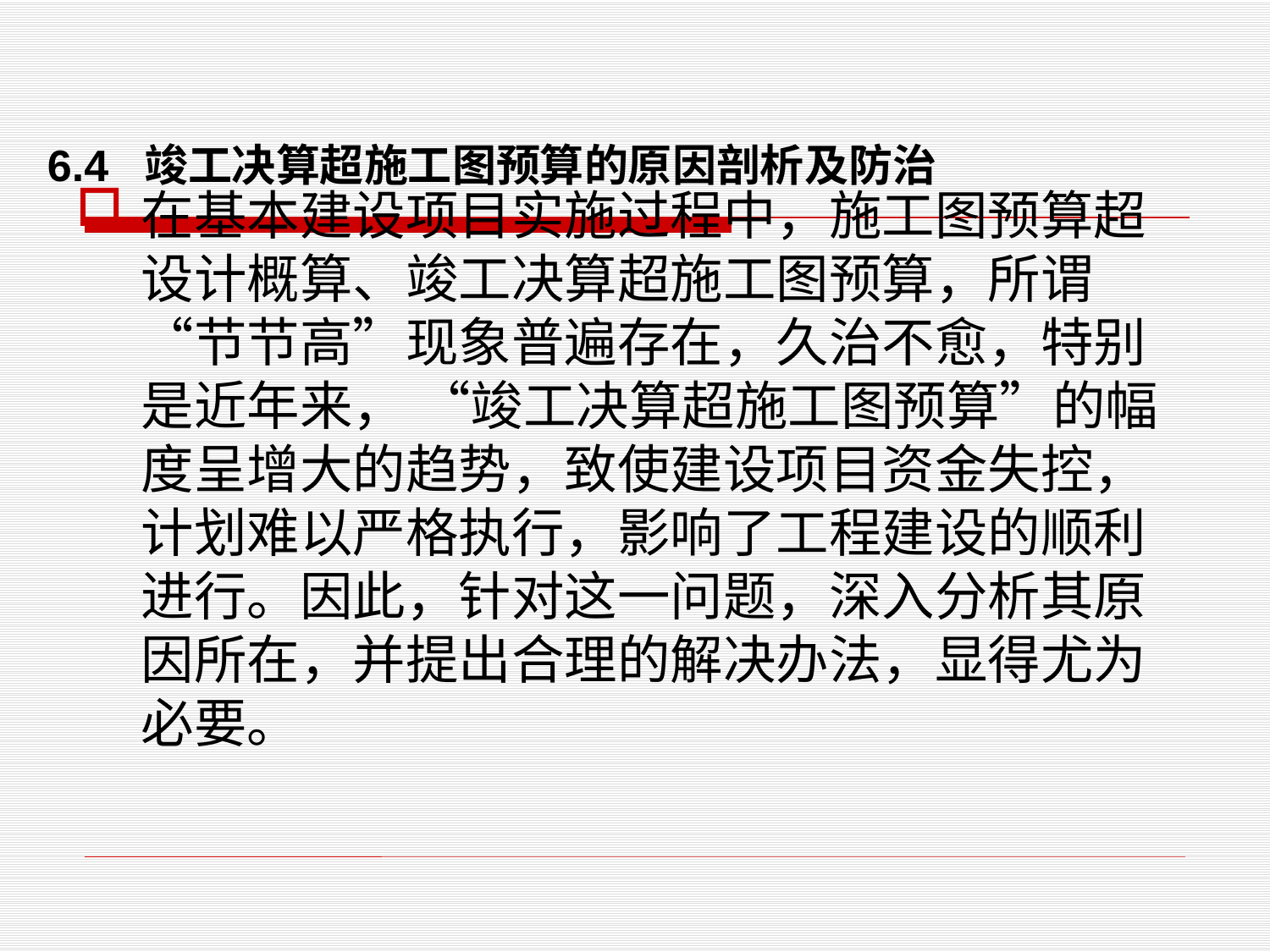

# 6.4  竣工决算超施工图预算的原因剖析及防治
在基本建设项目实施过程中，施工图预算超设计概算、竣工决算超施工图预算，所谓“节节高”现象普遍存在，久治不愈，特别是近年来， “竣工决算超施工图预算”的幅度呈增大的趋势，致使建设项目资金失控，计划难以严格执行，影响了工程建设的顺利进行。因此，针对这一问题，深入分析其原因所在，并提出合理的解决办法，显得尤为必要。